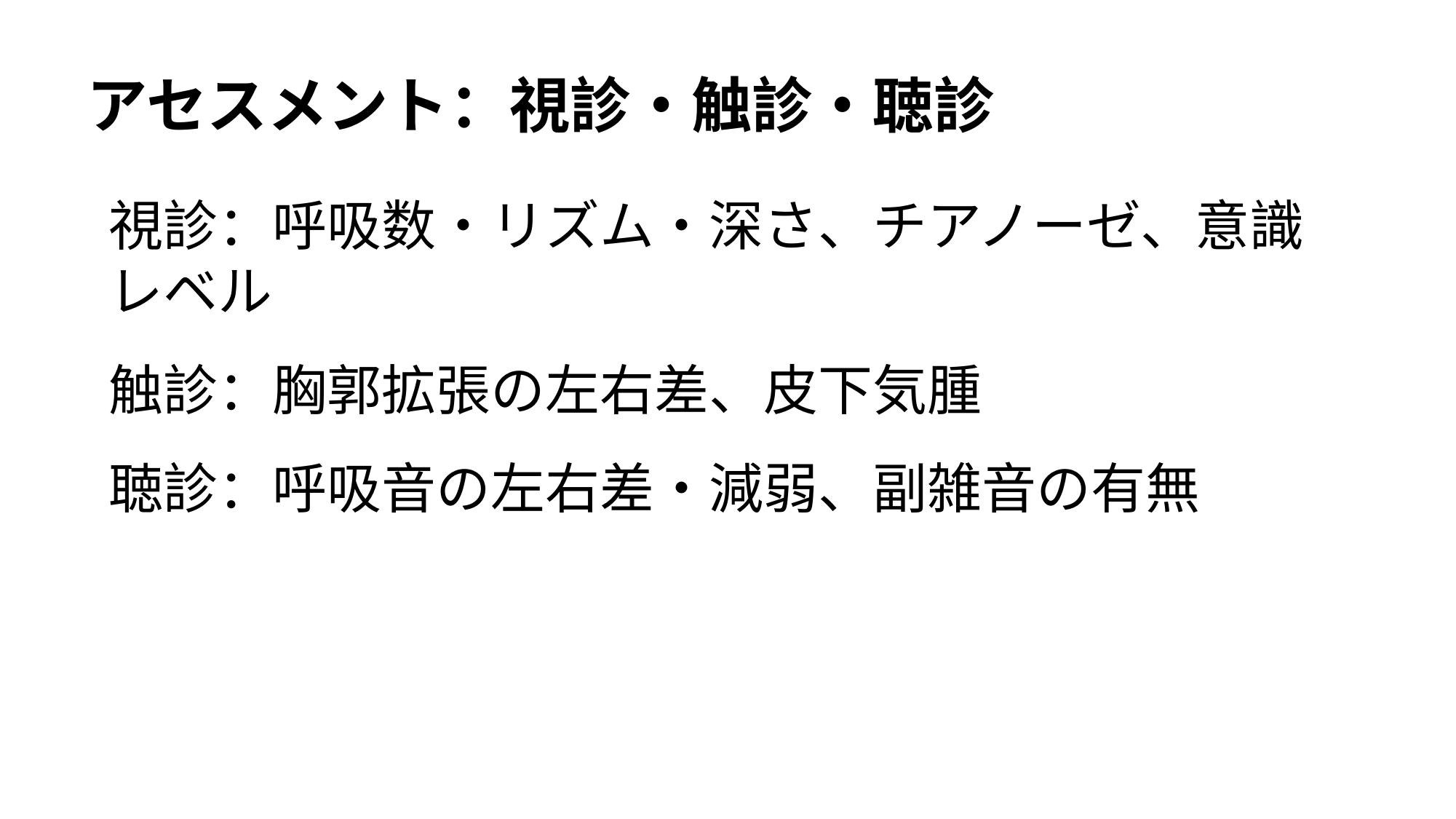

アセスメント：視診・触診・聴診
視診：呼吸数・リズム・深さ、チアノーゼ、意識レベル
触診：胸郭拡張の左右差、皮下気腫
聴診：呼吸音の左右差・減弱、副雑音の有無